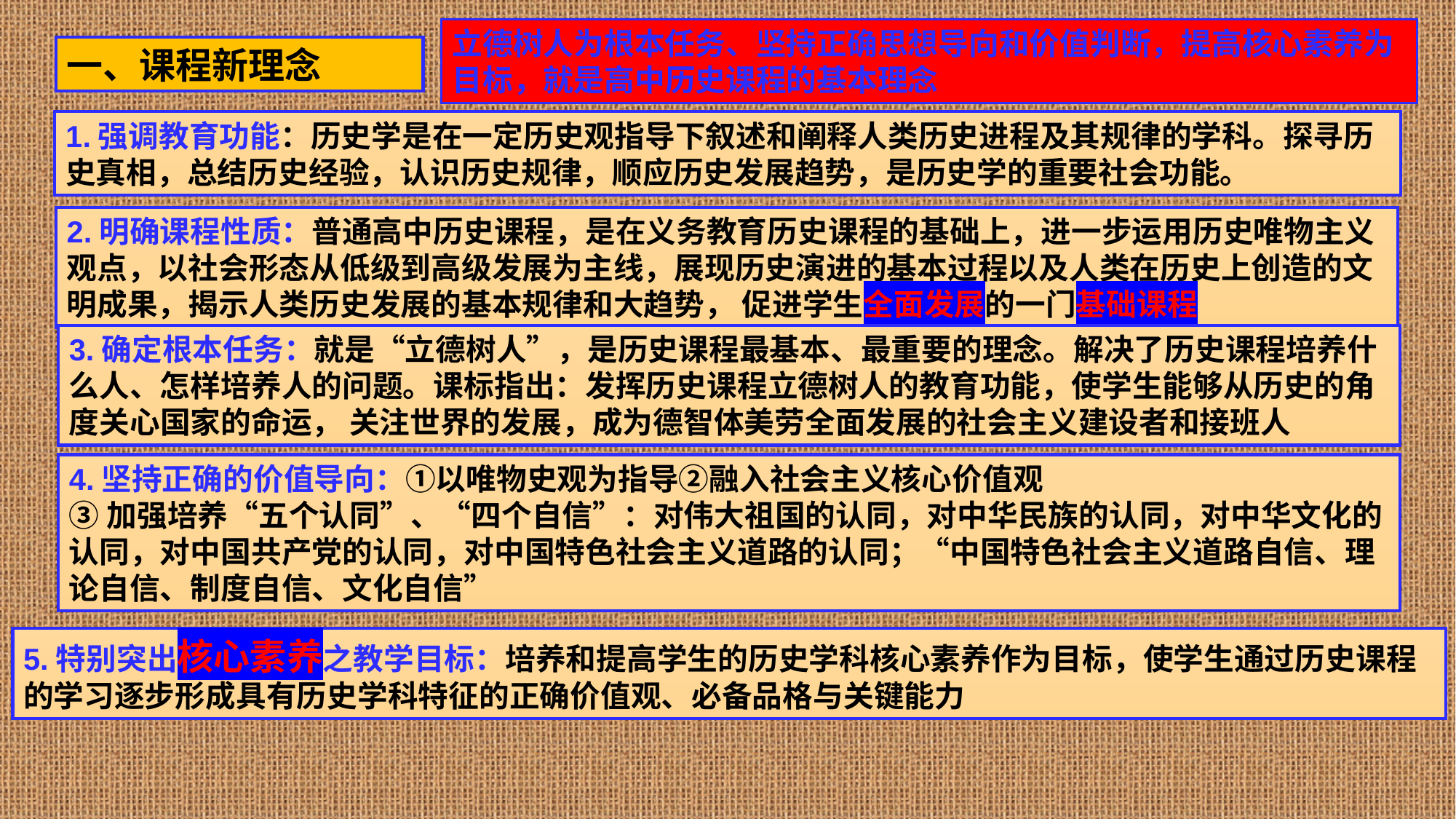

立德树人为根本任务、坚持正确思想导向和价值判断，提高核心素养为目标，就是高中历史课程的基本理念
一、课程新理念
1.强调教育功能：历史学是在一定历史观指导下叙述和阐释人类历史进程及其规律的学科。探寻历史真相，总结历史经验，认识历史规律，顺应历史发展趋势，是历史学的重要社会功能。
2.明确课程性质：普通高中历史课程，是在义务教育历史课程的基础上，进一步运用历史唯物主义观点，以社会形态从低级到高级发展为主线，展现历史演进的基本过程以及人类在历史上创造的文明成果，揭示人类历史发展的基本规律和大趋势， 促进学生全面发展的一门基础课程
3.确定根本任务：就是“立德树人”，是历史课程最基本、最重要的理念。解决了历史课程培养什么人、怎样培养人的问题。课标指出：发挥历史课程立德树人的教育功能，使学生能够从历史的角度关心国家的命运， 关注世界的发展，成为德智体美劳全面发展的社会主义建设者和接班人
4.坚持正确的价值导向：①以唯物史观为指导②融入社会主义核心价值观
③加强培养“五个认同”、“四个自信”：对伟大祖国的认同，对中华民族的认同，对中华文化的认同，对中国共产党的认同，对中国特色社会主义道路的认同；“中国特色社会主义道路自信、理论自信、制度自信、文化自信”
5.特别突出核心素养之教学目标：培养和提高学生的历史学科核心素养作为目标，使学生通过历史课程的学习逐步形成具有历史学科特征的正确价值观、必备品格与关键能力